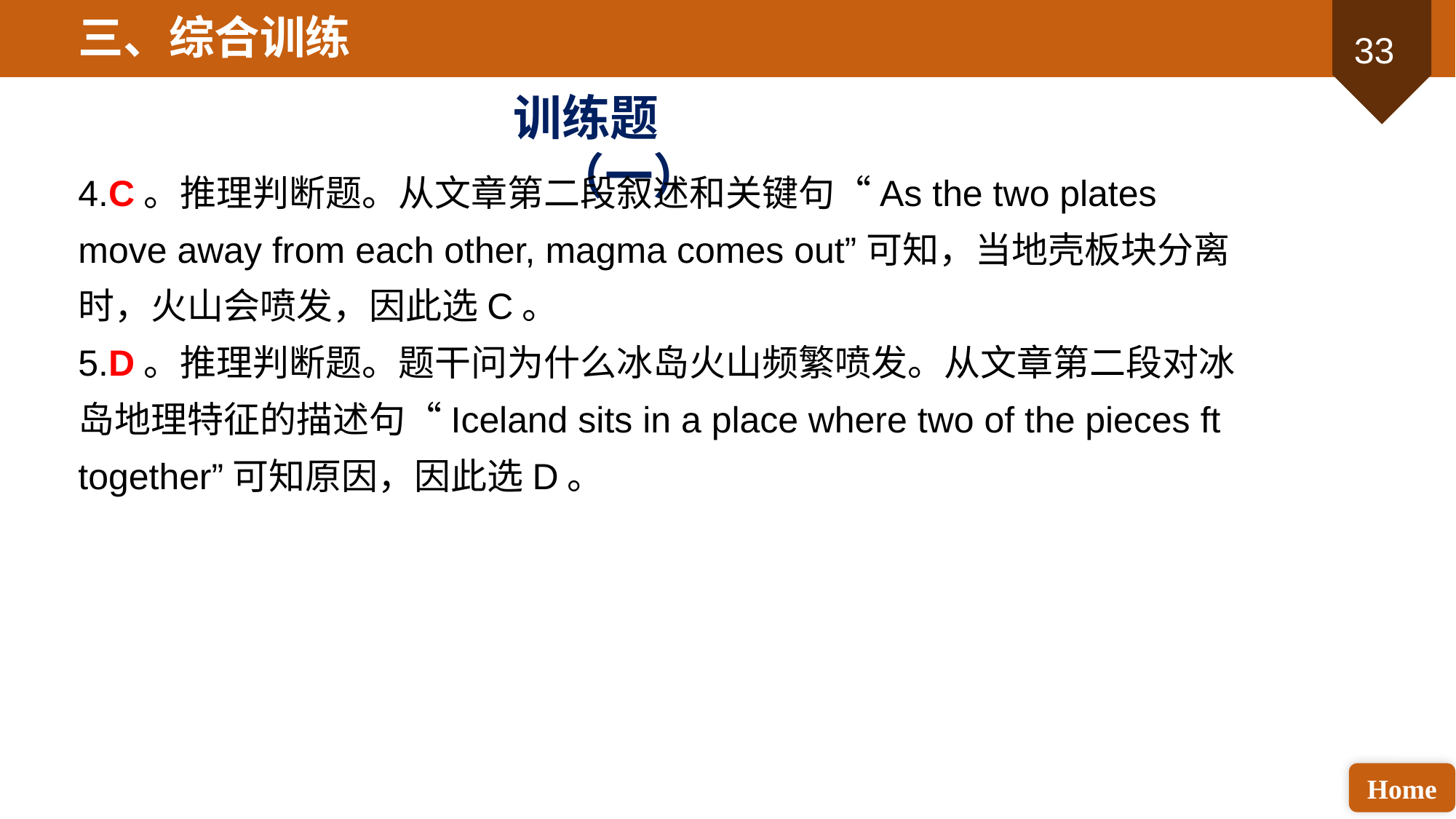

三、综合训练
训练题（一）
4.C。推理判断题。从文章第二段叙述和关键句“As the two plates move away from each other, magma comes out”可知，当地壳板块分离时，火山会喷发，因此选C。
5.D。推理判断题。题干问为什么冰岛火山频繁喷发。从文章第二段对冰岛地理特征的描述句“Iceland sits in a place where two of the pieces ft together”可知原因，因此选D。